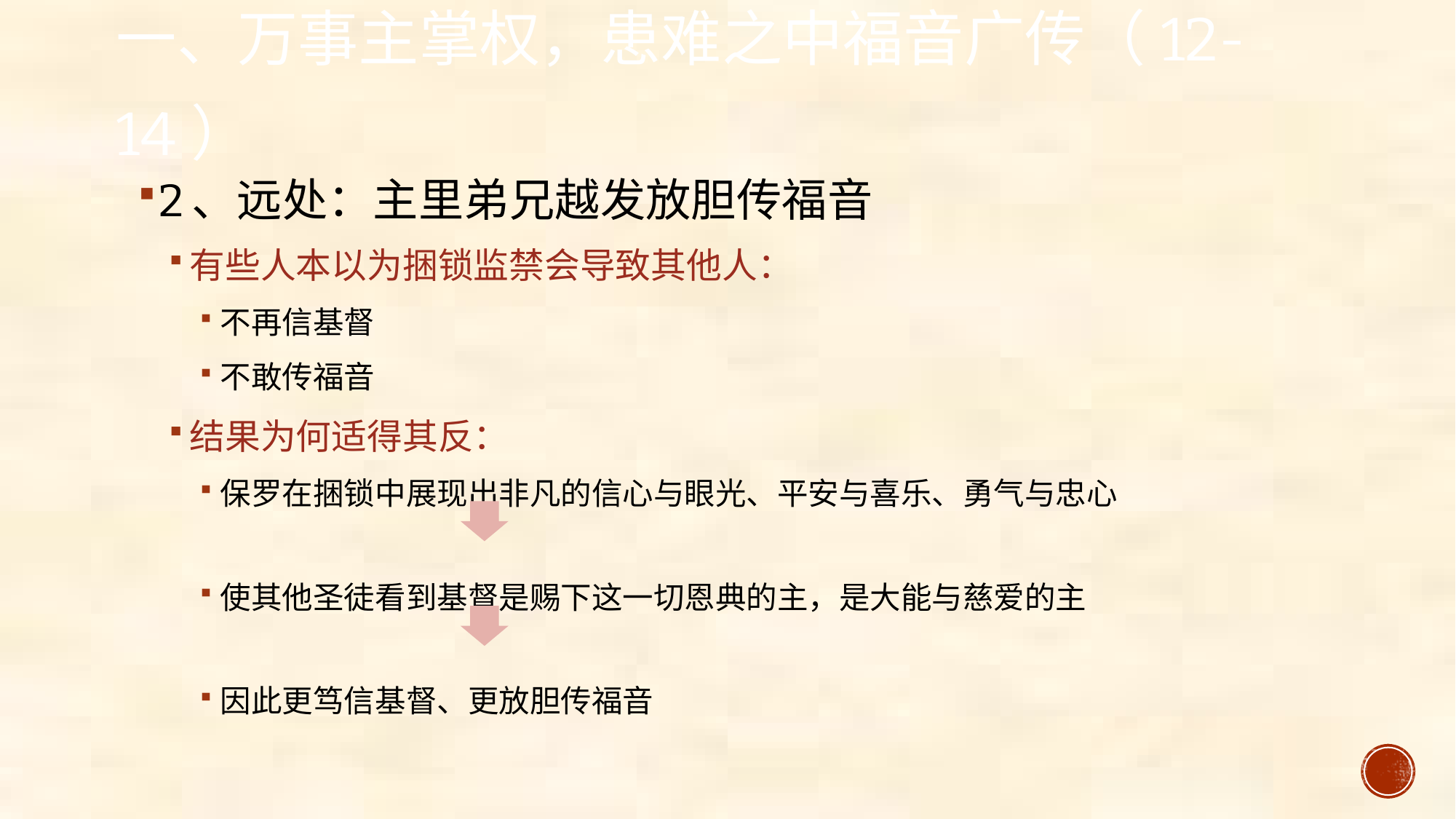

# 一、万事主掌权，患难之中福音广传（12-14）
2、远处：主里弟兄越发放胆传福音
有些人本以为捆锁监禁会导致其他人：
不再信基督
不敢传福音
结果为何适得其反：
保罗在捆锁中展现出非凡的信心与眼光、平安与喜乐、勇气与忠心

使其他圣徒看到基督是赐下这一切恩典的主，是大能与慈爱的主

因此更笃信基督、更放胆传福音